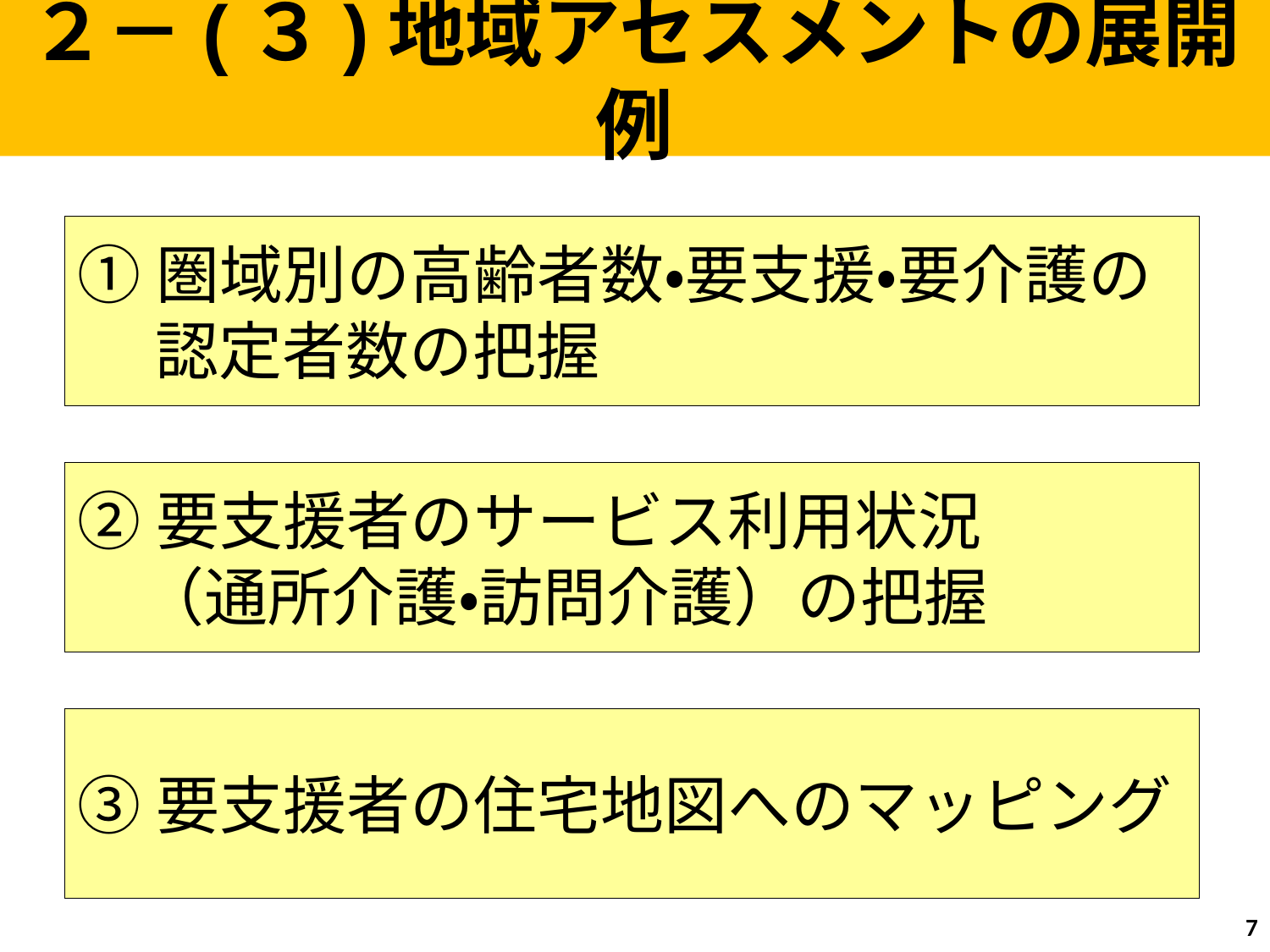

２－(３)地域アセスメントの展開例
①圏域別の高齢者数・要支援・要介護の
　 認定者数の把握
②要支援者のサービス利用状況
　（通所介護・訪問介護）の把握
③要支援者の住宅地図へのマッピング
7